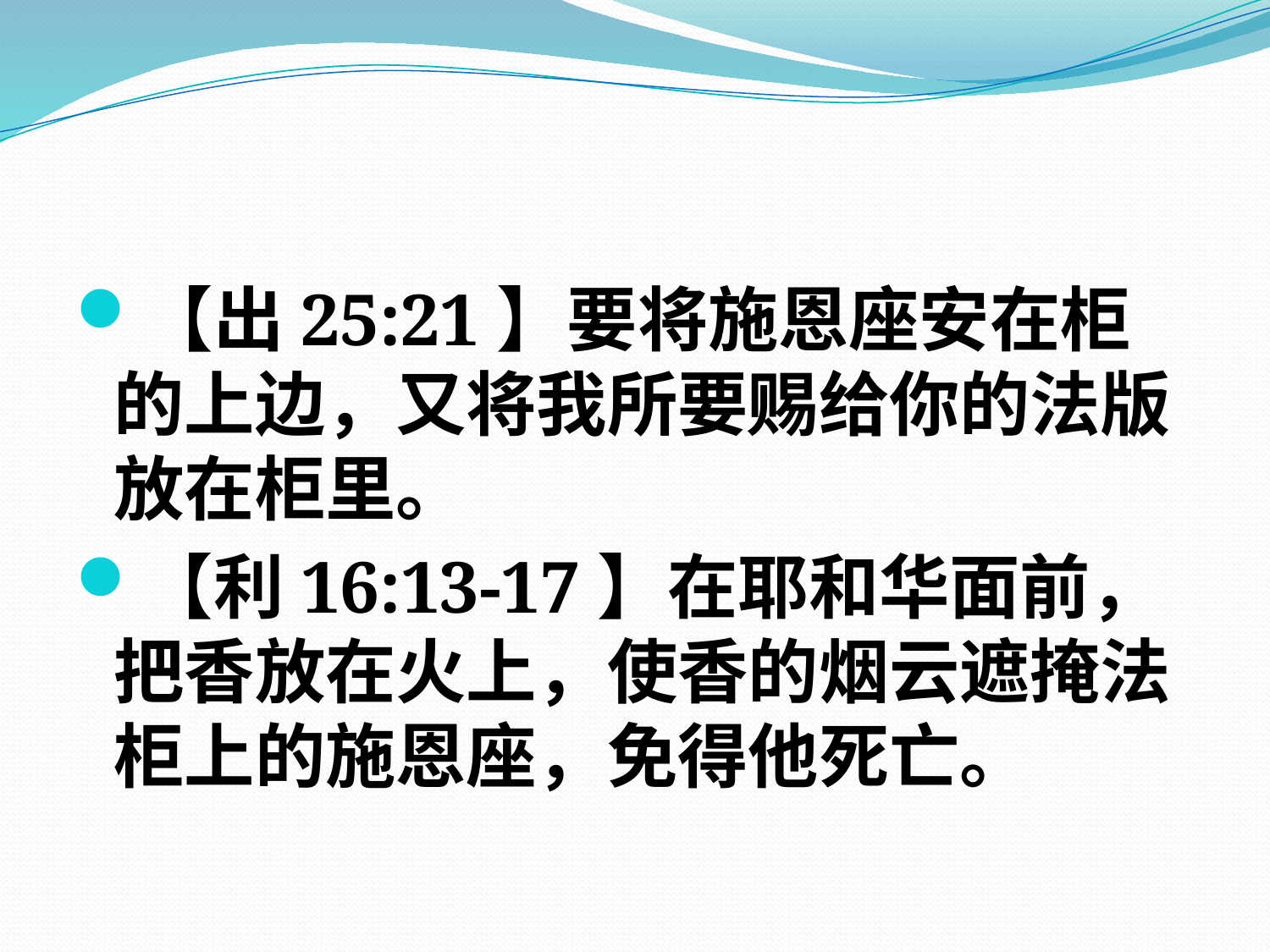

#
【出25:21】要将施恩座安在柜的上边，又将我所要赐给你的法版放在柜里。
【利16:13-17】在耶和华面前，把香放在火上，使香的烟云遮掩法柜上的施恩座，免得他死亡。